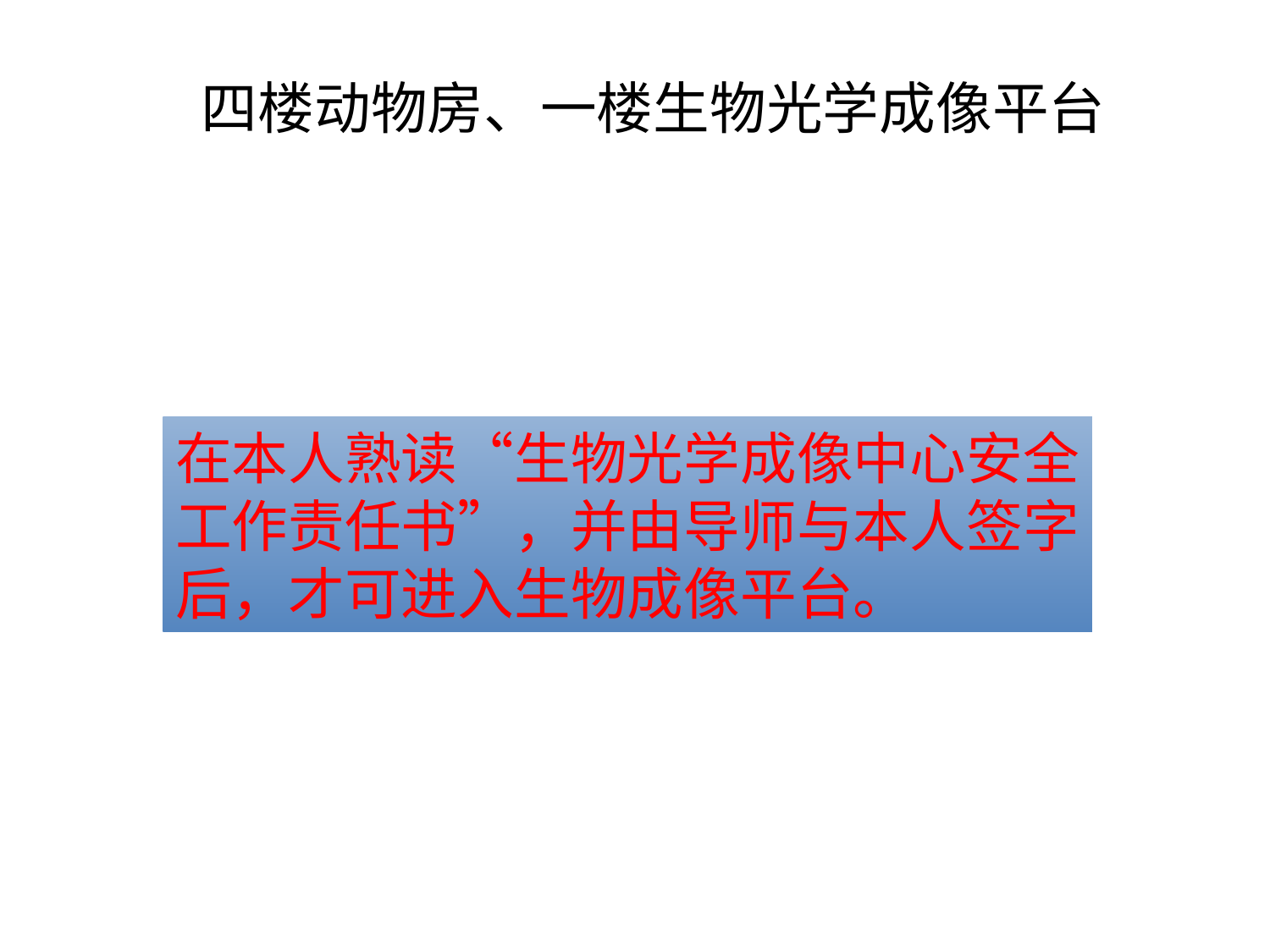

四楼动物房、一楼生物光学成像平台
在本人熟读“生物光学成像中心安全
工作责任书”，并由导师与本人签字
后，才可进入生物成像平台。